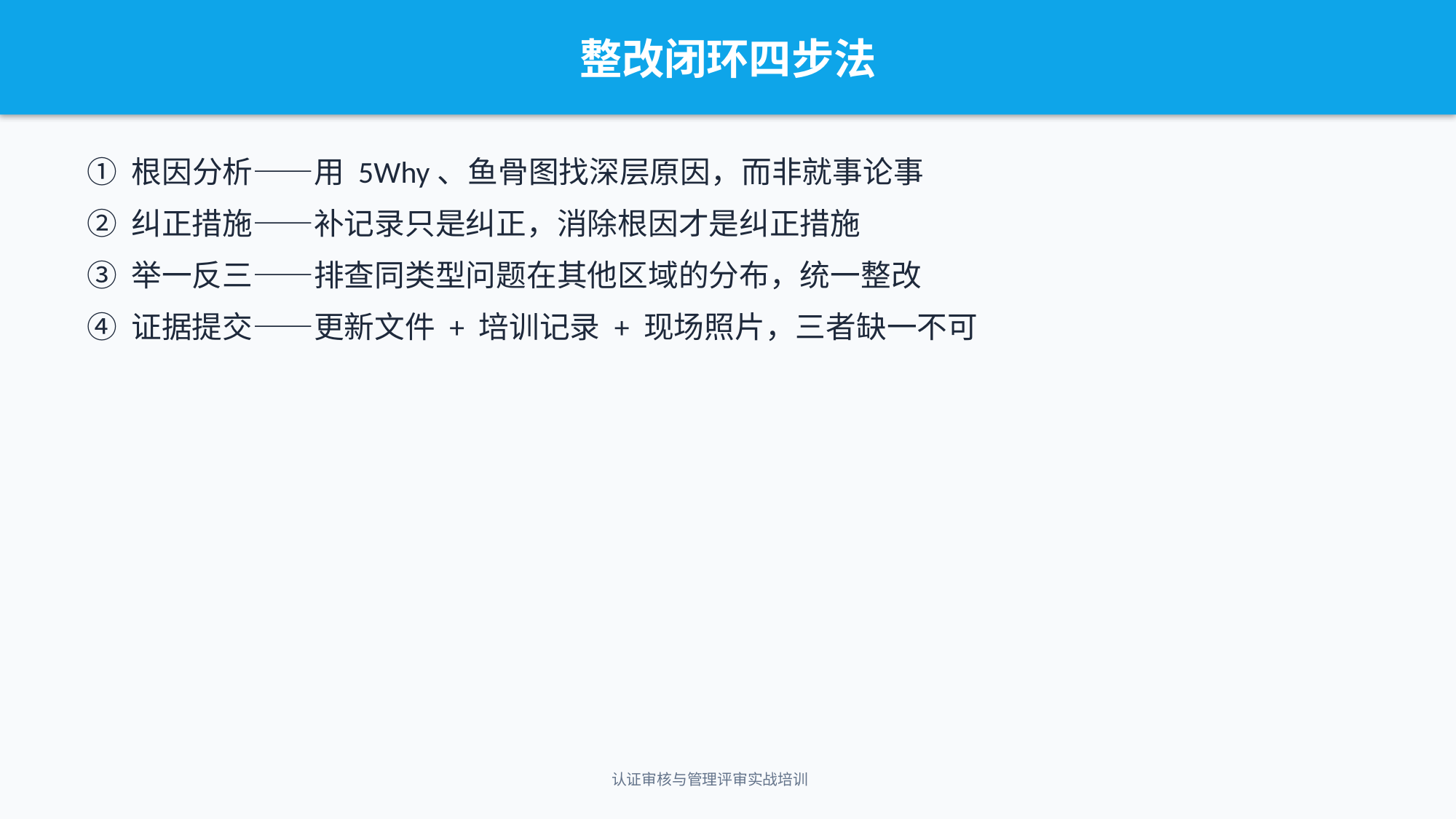

整改闭环四步法
① 根因分析——用 5Why、鱼骨图找深层原因，而非就事论事
② 纠正措施——补记录只是纠正，消除根因才是纠正措施
③ 举一反三——排查同类型问题在其他区域的分布，统一整改
④ 证据提交——更新文件 + 培训记录 + 现场照片，三者缺一不可
认证审核与管理评审实战培训